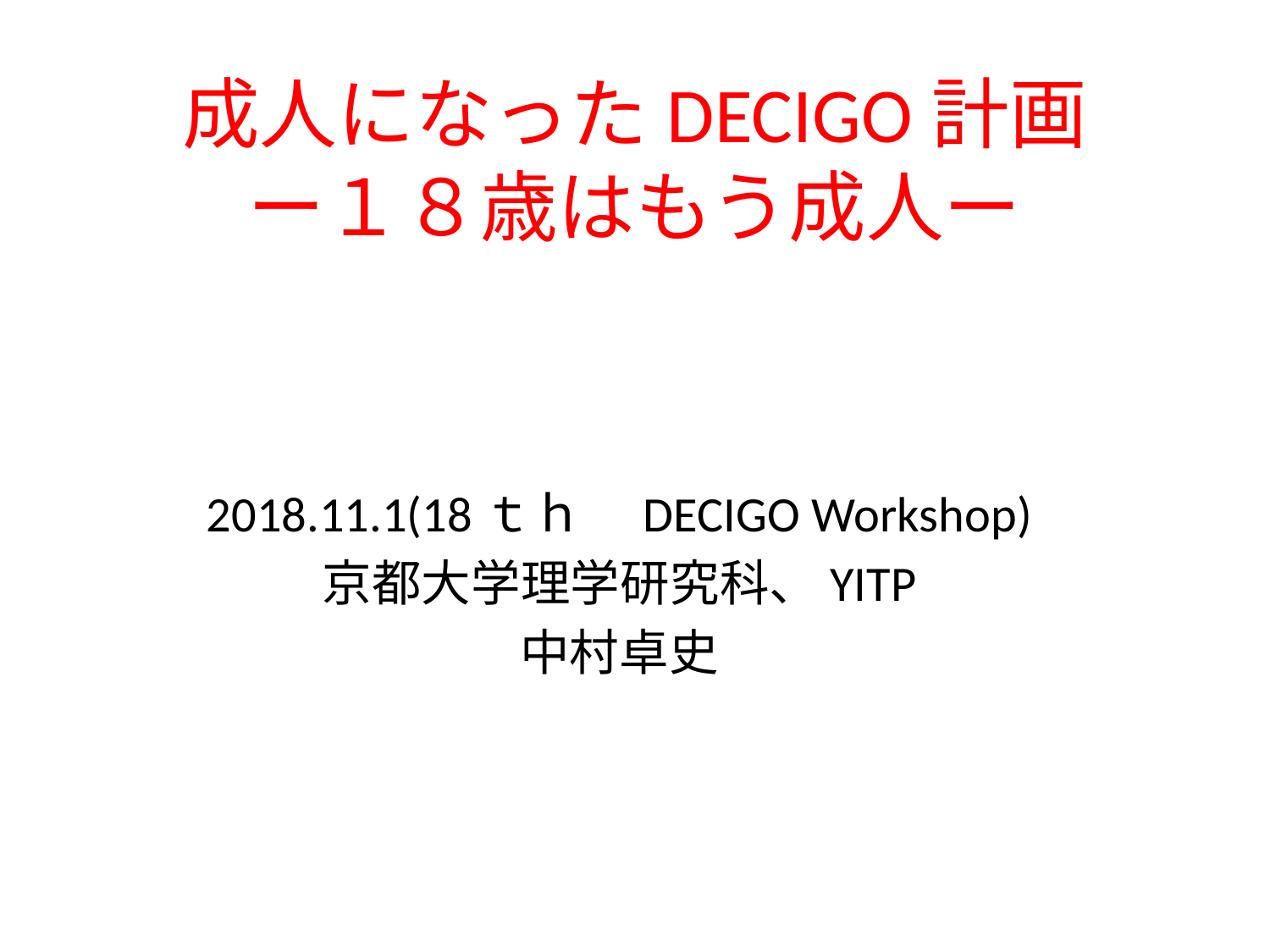

# 成人になったDECIGO計画 ー１８歳はもう成人ー
2018.11.1(18ｔｈ　DECIGO Workshop)
京都大学理学研究科、YITP
中村卓史